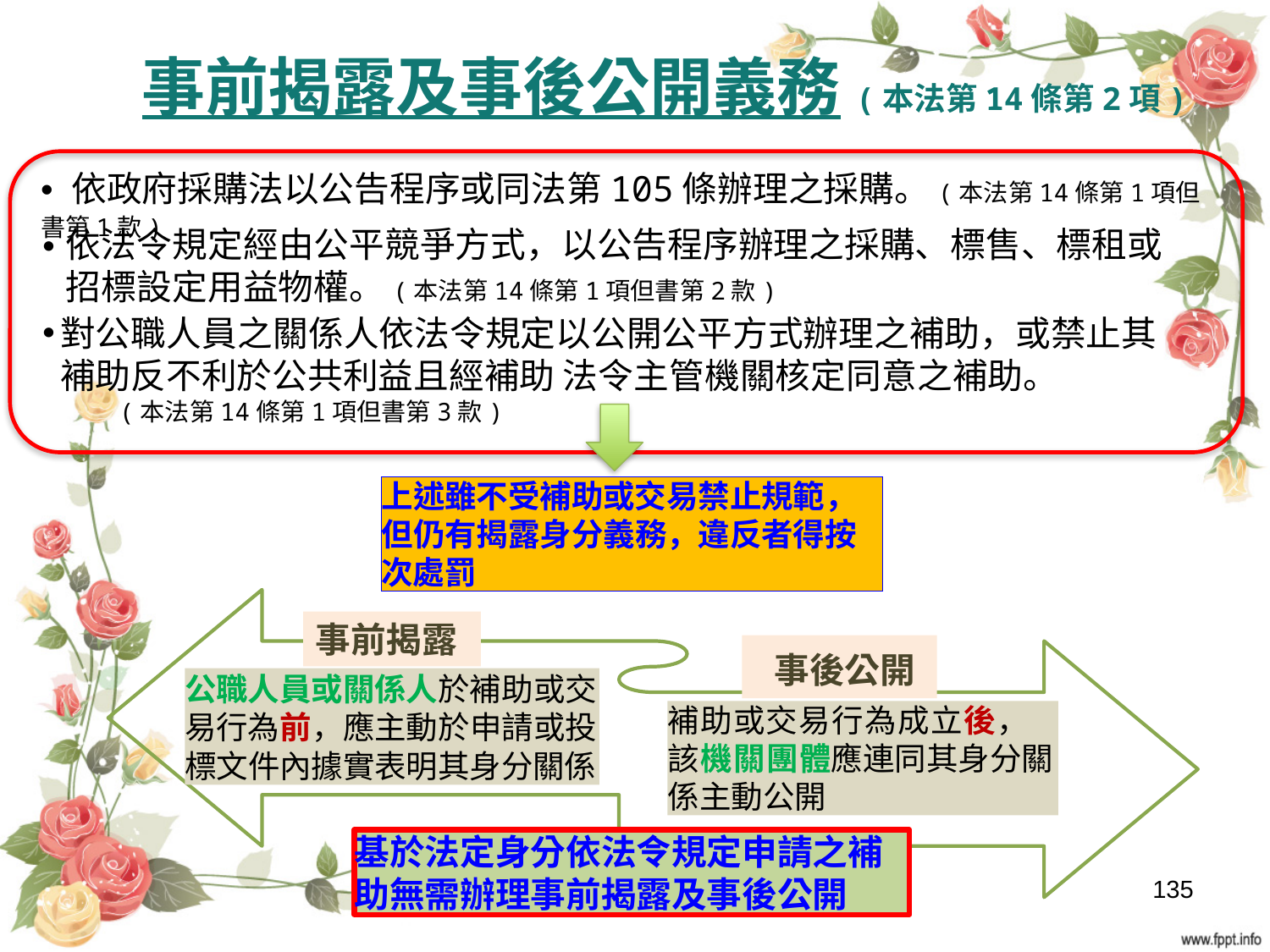

#
事前揭露及事後公開義務(本法第14條第2項)

• 依政府採購法以公告程序或同法第105條辦理之採購。(本法第14條第1項但書第1款)

 依法令規定經由公平競爭方式，以公告程序辦理之採購、標售、標租或
 招標設定用益物權。(本法第14條第1項但書第2款)

•
對公職人員之關係人依法令規定以公開公平方式辦理之補助，或禁止其
補助反不利於公共利益且經補助 法令主管機關核定同意之補助。
    (本法第14條第1項但書第3款)
•

上述雖不受補助或交易禁止規範，但仍有揭露身分義務，違反者得按次處罰

事前揭露
 事後公開
公職人員或關係人於補助或交易行為前，應主動於申請或投標文件內據實表明其身分關係
補助或交易行為成立後，該機關團體應連同其身分關係主動公開
基於法定身分依法令規定申請之補助無需辦理事前揭露及事後公開
135